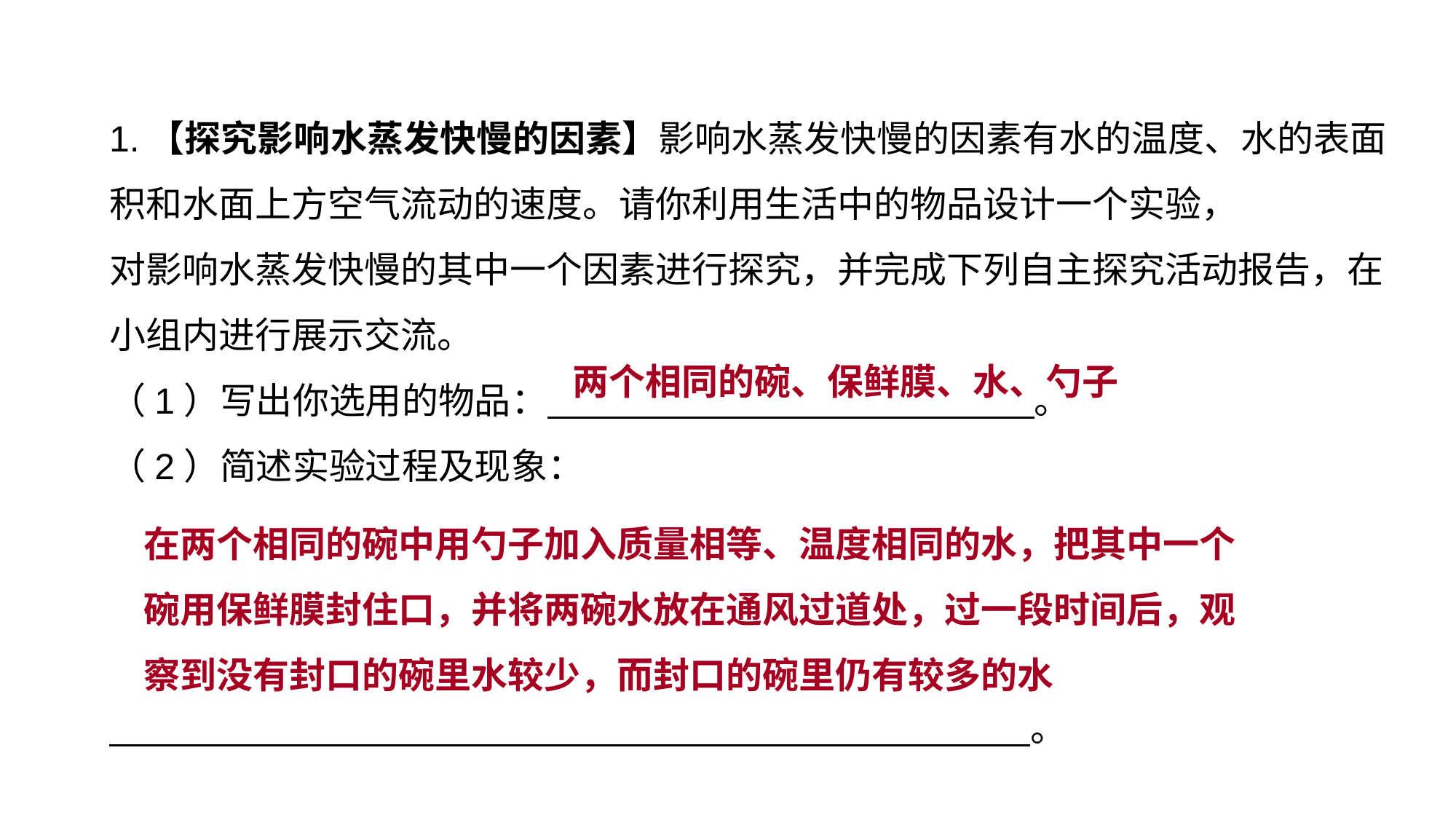

1.【探究影响水蒸发快慢的因素】影响水蒸发快慢的因素有水的温度、水的表面积和水面上方空气流动的速度。请你利用生活中的物品设计一个实验，
对影响水蒸发快慢的其中一个因素进行探究，并完成下列自主探究活动报告，在小组内进行展示交流。
（1）写出你选用的物品：　                                                       。
（2）简述实验过程及现象：

　                                                                                                            。
设计实验 拓展提升
两个相同的碗、保鲜膜、水、勺子
在两个相同的碗中用勺子加入质量相等、温度相同的水，把其中一个碗用保鲜膜封住口，并将两碗水放在通风过道处，过一段时间后，观察到没有封口的碗里水较少，而封口的碗里仍有较多的水